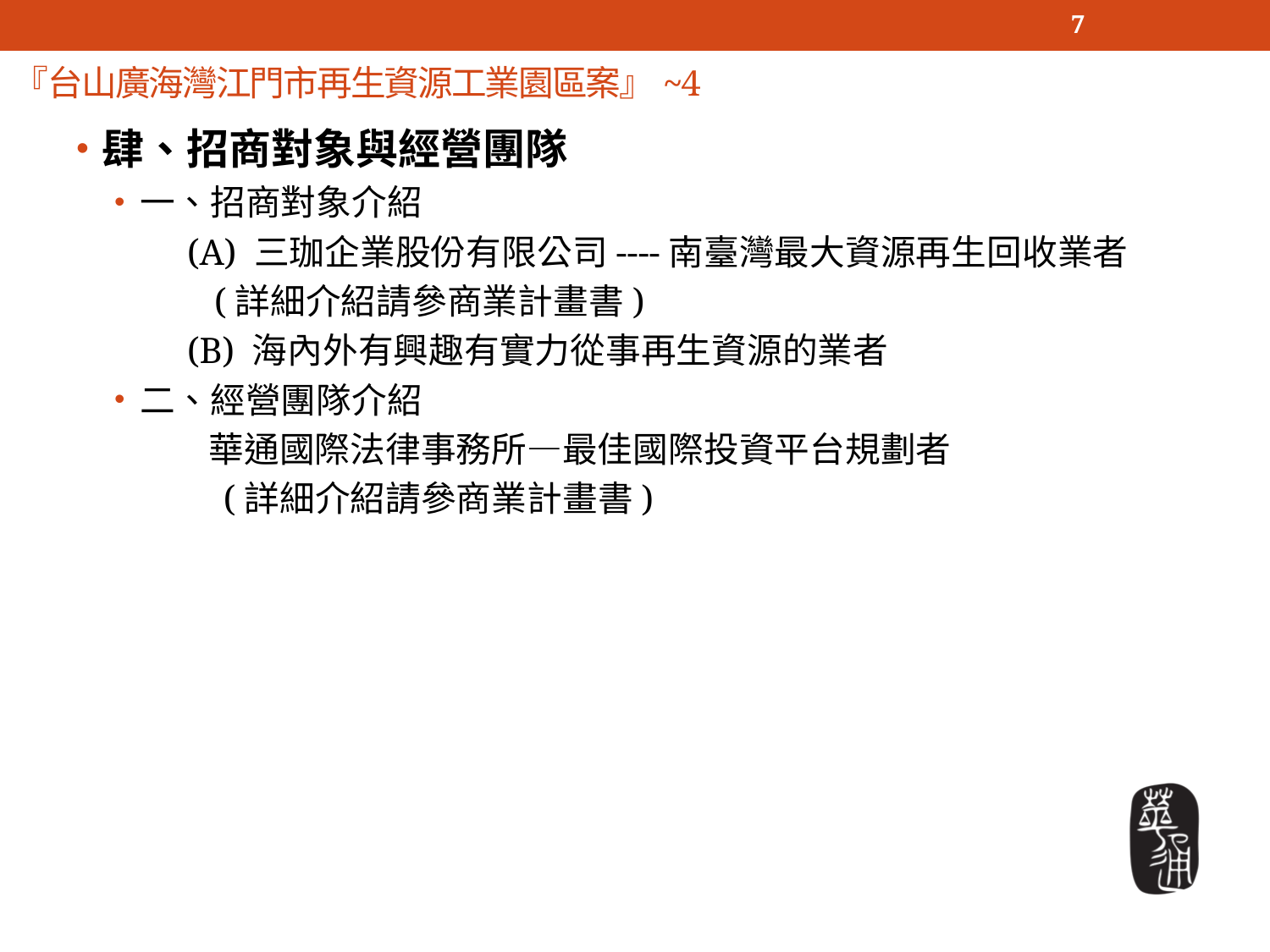

7
# 『台山廣海灣江門市再生資源工業園區案』~4
肆、招商對象與經營團隊
一、招商對象介紹
        (A) 三珈企業股份有限公司----南臺灣最大資源再生回收業者
           (詳細介紹請參商業計畫書)
        (B) 海內外有興趣有實力從事再生資源的業者
二、經營團隊介紹
           華通國際法律事務所—最佳國際投資平台規劃者
            (詳細介紹請參商業計畫書)